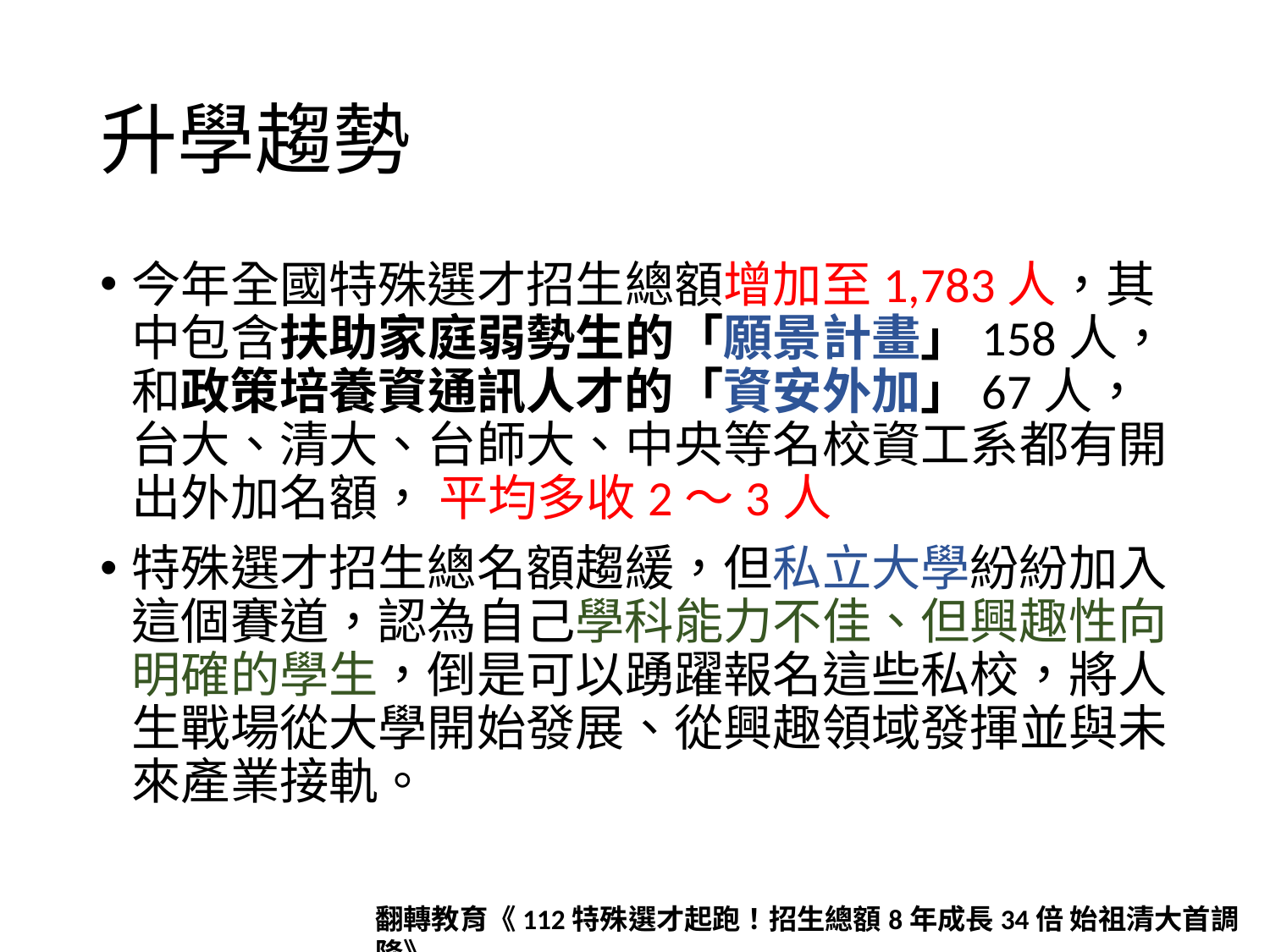

# 升學趨勢
今年全國特殊選才招生總額增加至1,783人，其中包含扶助家庭弱勢生的「願景計畫」158人，和政策培養資通訊人才的「資安外加」67人，台大、清大、台師大、中央等名校資工系都有開出外加名額， 平均多收2～3人
特殊選才招生總名額趨緩，但私立大學紛紛加入這個賽道，認為自己學科能力不佳、但興趣性向明確的學生，倒是可以踴躍報名這些私校，將人生戰場從大學開始發展、從興趣領域發揮並與未來產業接軌。

翻轉教育《112特殊選才起跑！招生總額8年成長34倍 始祖清大首調降》